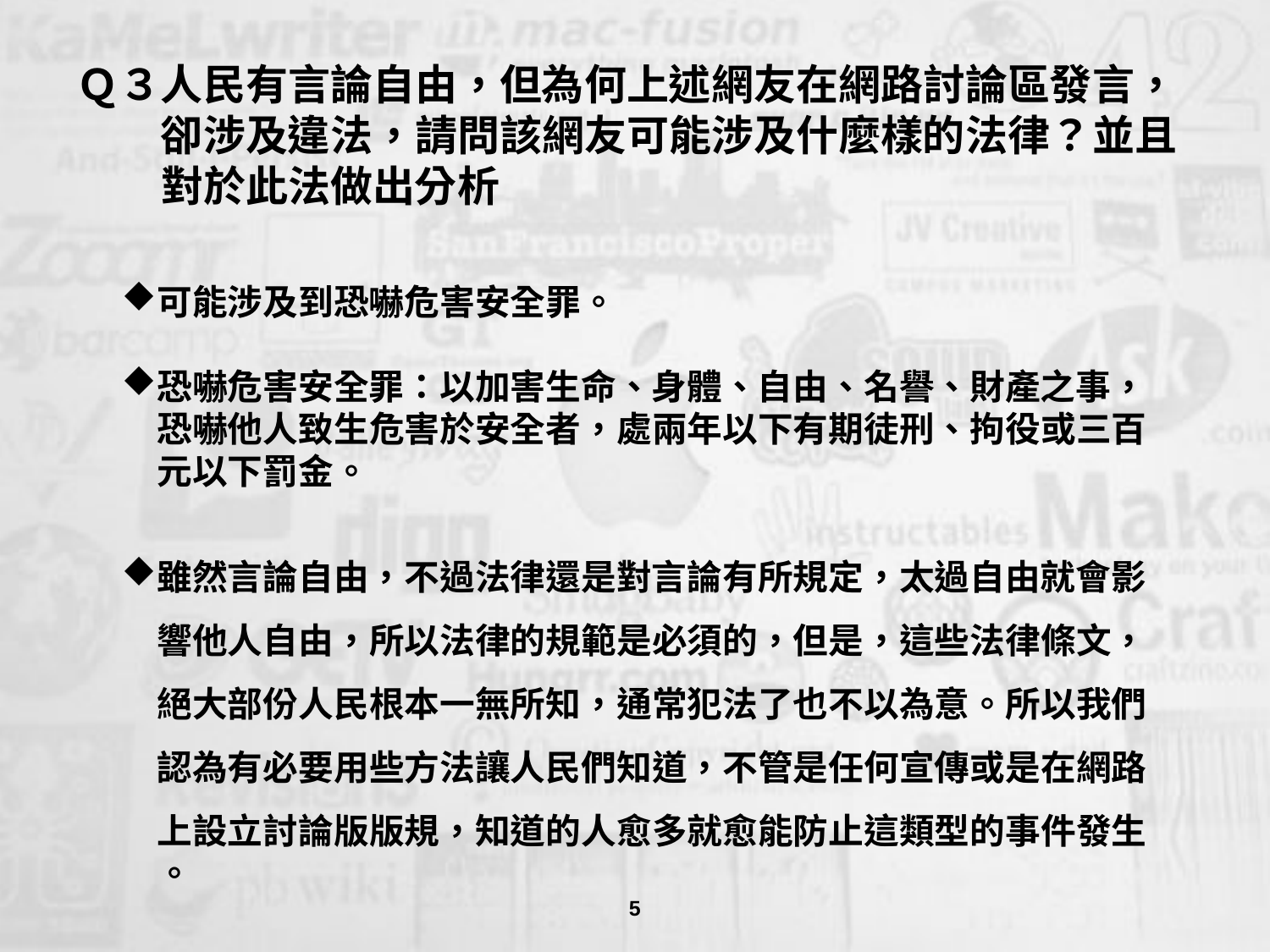

# Ｑ３人民有言論自由，但為何上述網友在網路討論區發言， 　　卻涉及違法，請問該網友可能涉及什麼樣的法律？並且 　　對於此法做出分析

可能涉及到恐嚇危害安全罪。

恐嚇危害安全罪：以加害生命、身體、自由、名譽、財產之事，
　恐嚇他人致生危害於安全者，處兩年以下有期徒刑、拘役或三百
　元以下罰金。

雖然言論自由，不過法律還是對言論有所規定，太過自由就會影
　響他人自由，所以法律的規範是必須的，但是，這些法律條文，
　絕大部份人民根本一無所知，通常犯法了也不以為意。所以我們
　認為有必要用些方法讓人民們知道，不管是任何宣傳或是在網路
　上設立討論版版規，知道的人愈多就愈能防止這類型的事件發生
　。
5